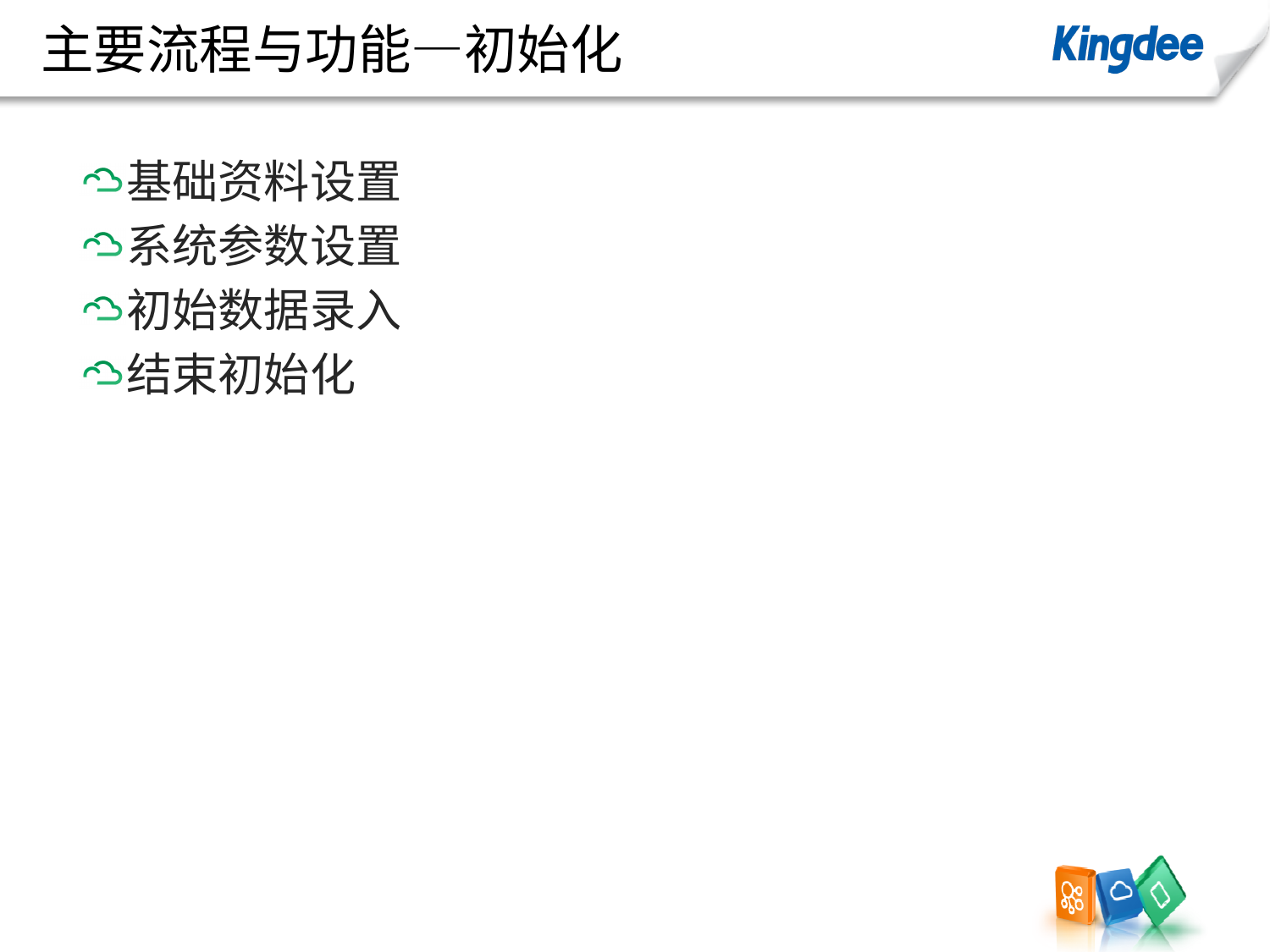

# 主要流程与功能—初始化
基础资料设置
系统参数设置
初始数据录入
结束初始化